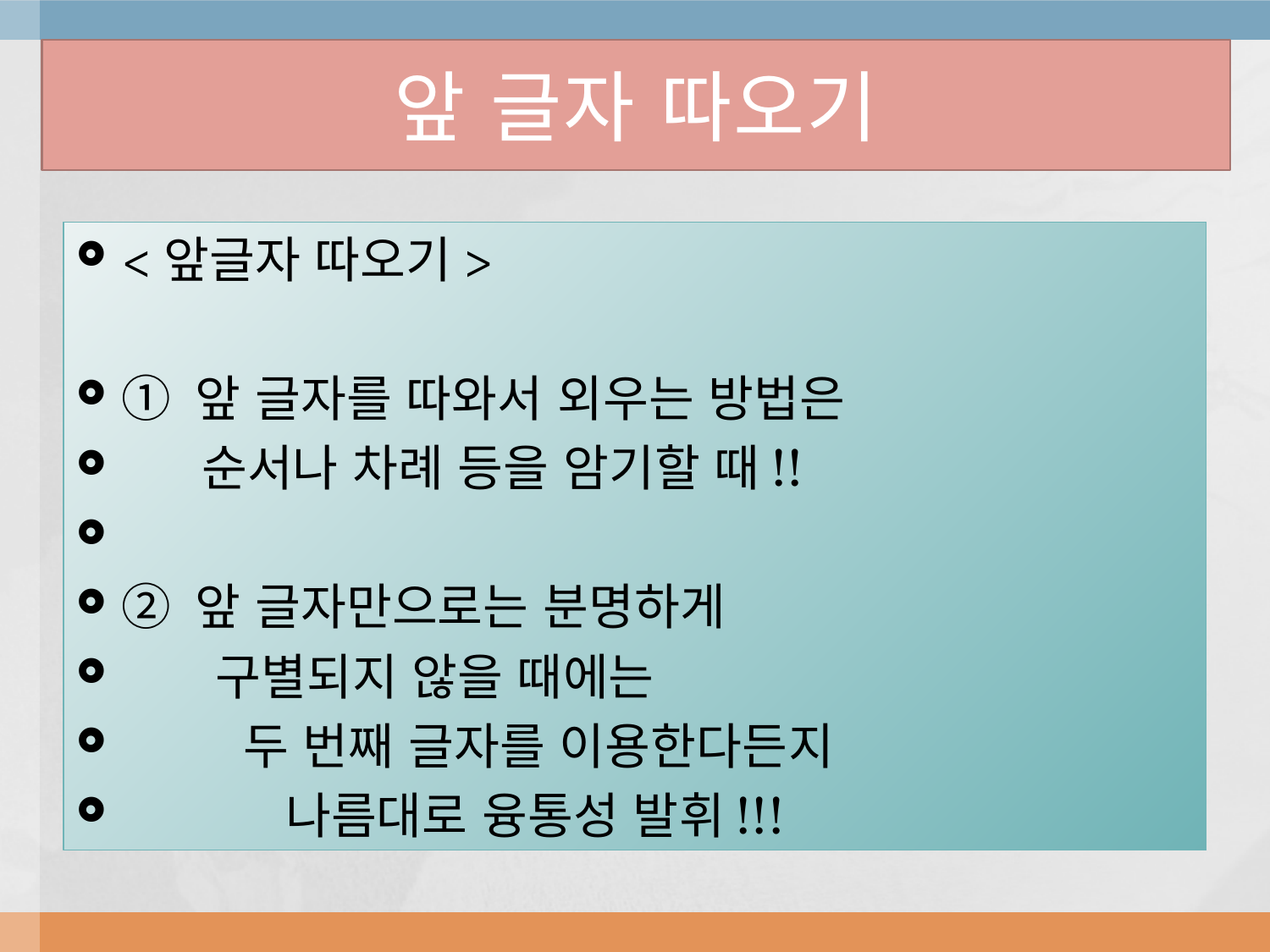

# 앞 글자 따오기
<앞글자 따오기>

① 앞 글자를 따와서 외우는 방법은
     순서나 차례 등을 암기할 때!!

② 앞 글자만으로는 분명하게
      구별되지 않을 때에는
        두 번째 글자를 이용한다든지
           나름대로 융통성 발휘!!!